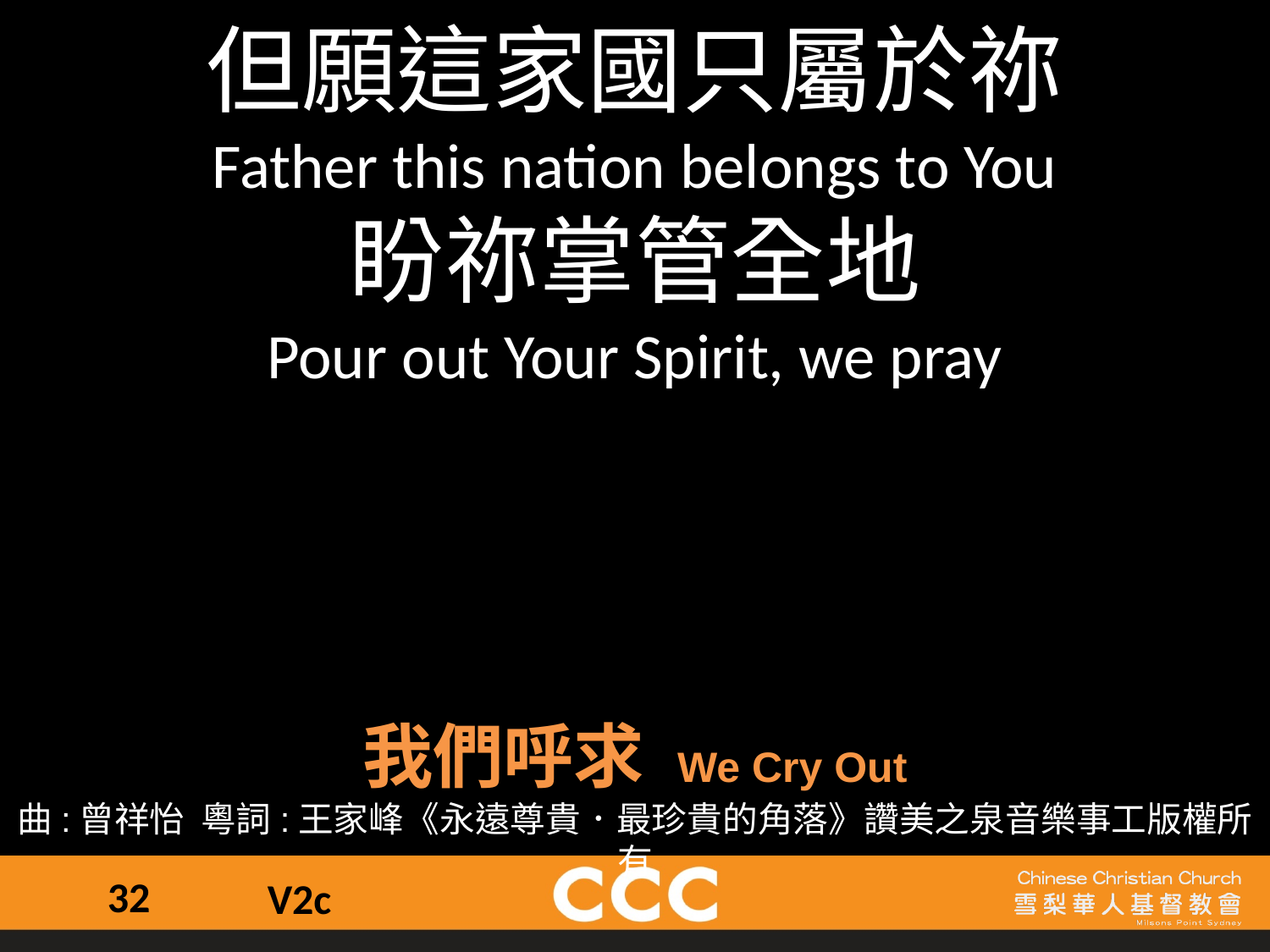

但願這家國只屬於祢
Father this nation belongs to You
盼祢掌管全地
Pour out Your Spirit, we pray
我們呼求 We Cry Out
曲:曾祥怡  粵詞:王家峰《永遠尊貴．最珍貴的角落》讚美之泉音樂事工版權所有
32
V2c